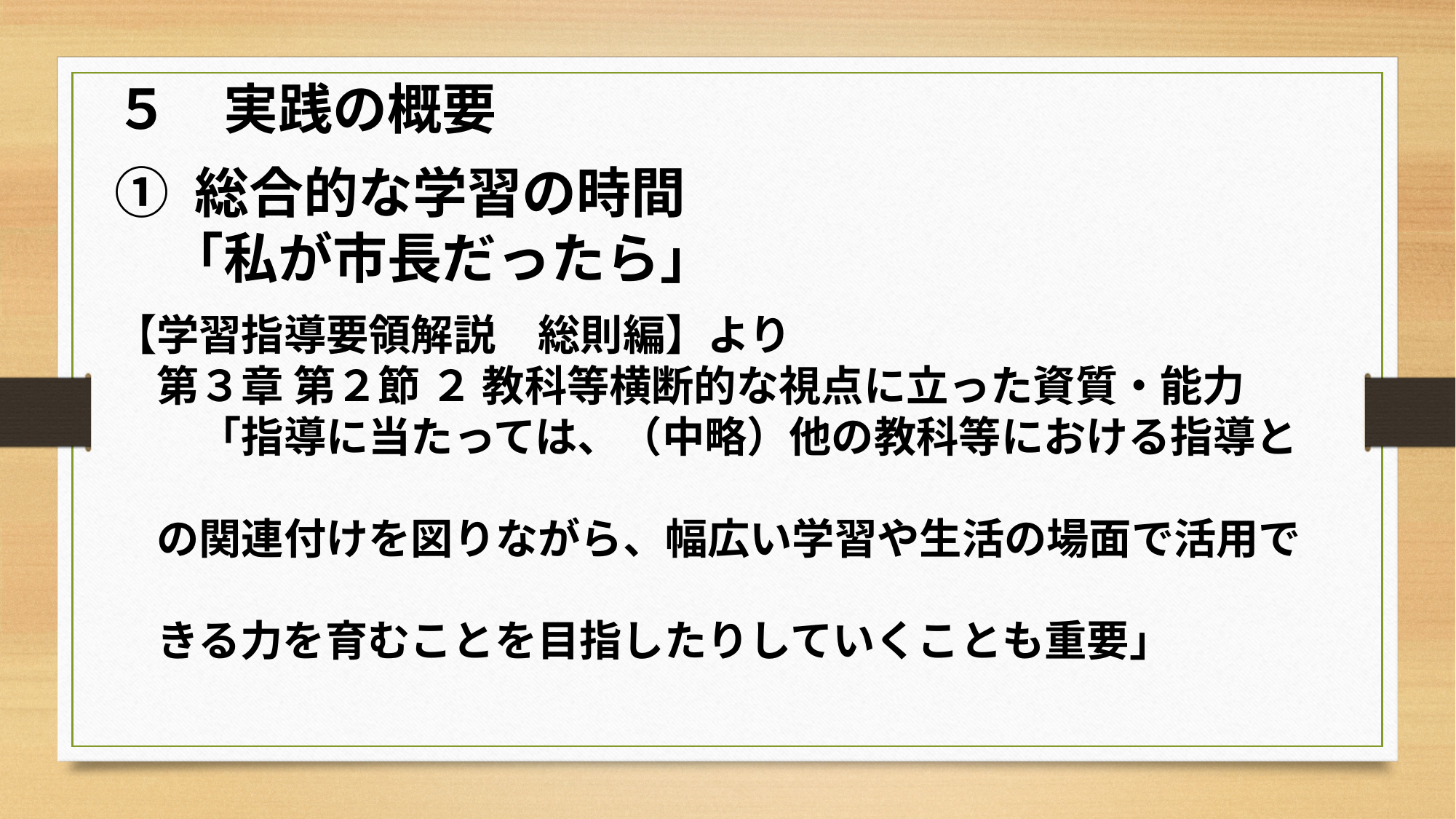

５　実践の概要

① 総合的な学習の時間
　「私が市長だったら」

【学習指導要領解説　総則編】より
　第３章 第２節 ２ 教科等横断的な視点に立った資質・能力
　　「指導に当たっては、（中略）他の教科等における指導と
　の関連付けを図りながら、幅広い学習や生活の場面で活用で
　きる力を育むことを目指したりしていくことも重要」